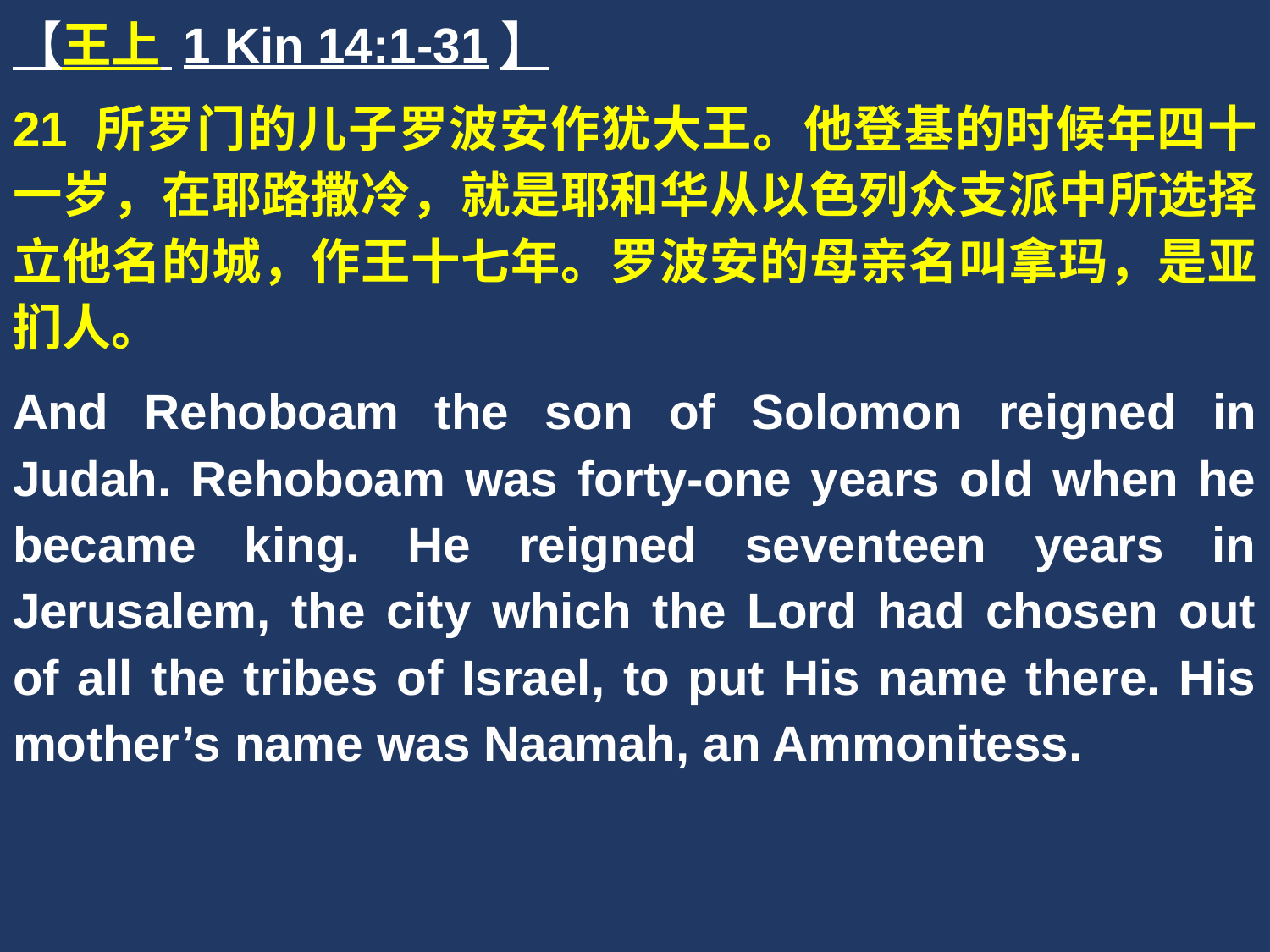

【王上 1 Kin 14:1-31】
21 所罗门的儿子罗波安作犹大王。他登基的时候年四十一岁，在耶路撒冷，就是耶和华从以色列众支派中所选择立他名的城，作王十七年。罗波安的母亲名叫拿玛，是亚扪人。
And Rehoboam the son of Solomon reigned in Judah. Rehoboam was forty-one years old when he became king. He reigned seventeen years in Jerusalem, the city which the Lord had chosen out of all the tribes of Israel, to put His name there. His mother’s name was Naamah, an Ammonitess.